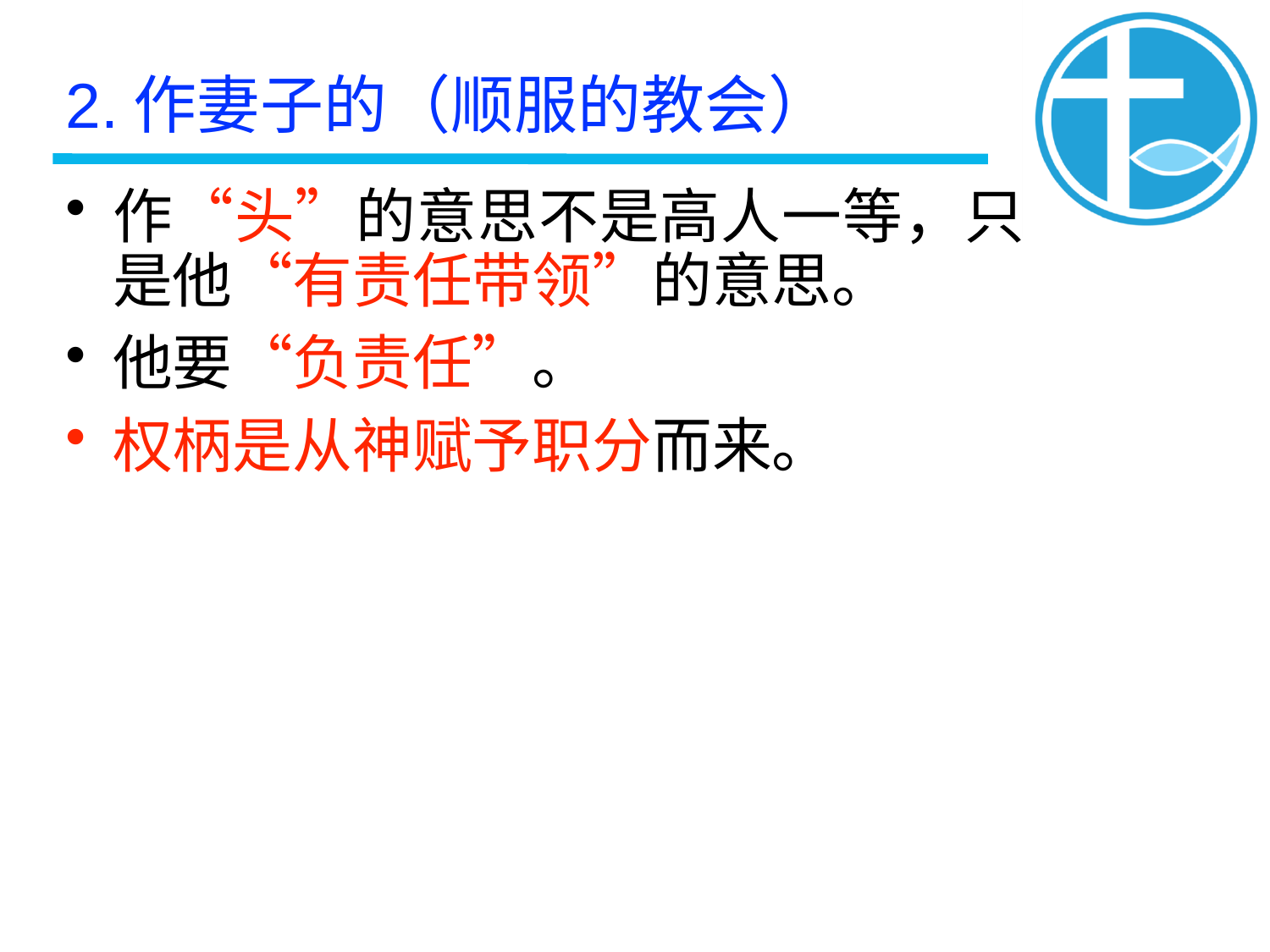

2.作妻子的（顺服的教会）
作“头”的意思不是高人一等，只是他“有责任带领”的意思。
他要“负责任”。
权柄是从神赋予职分而来。